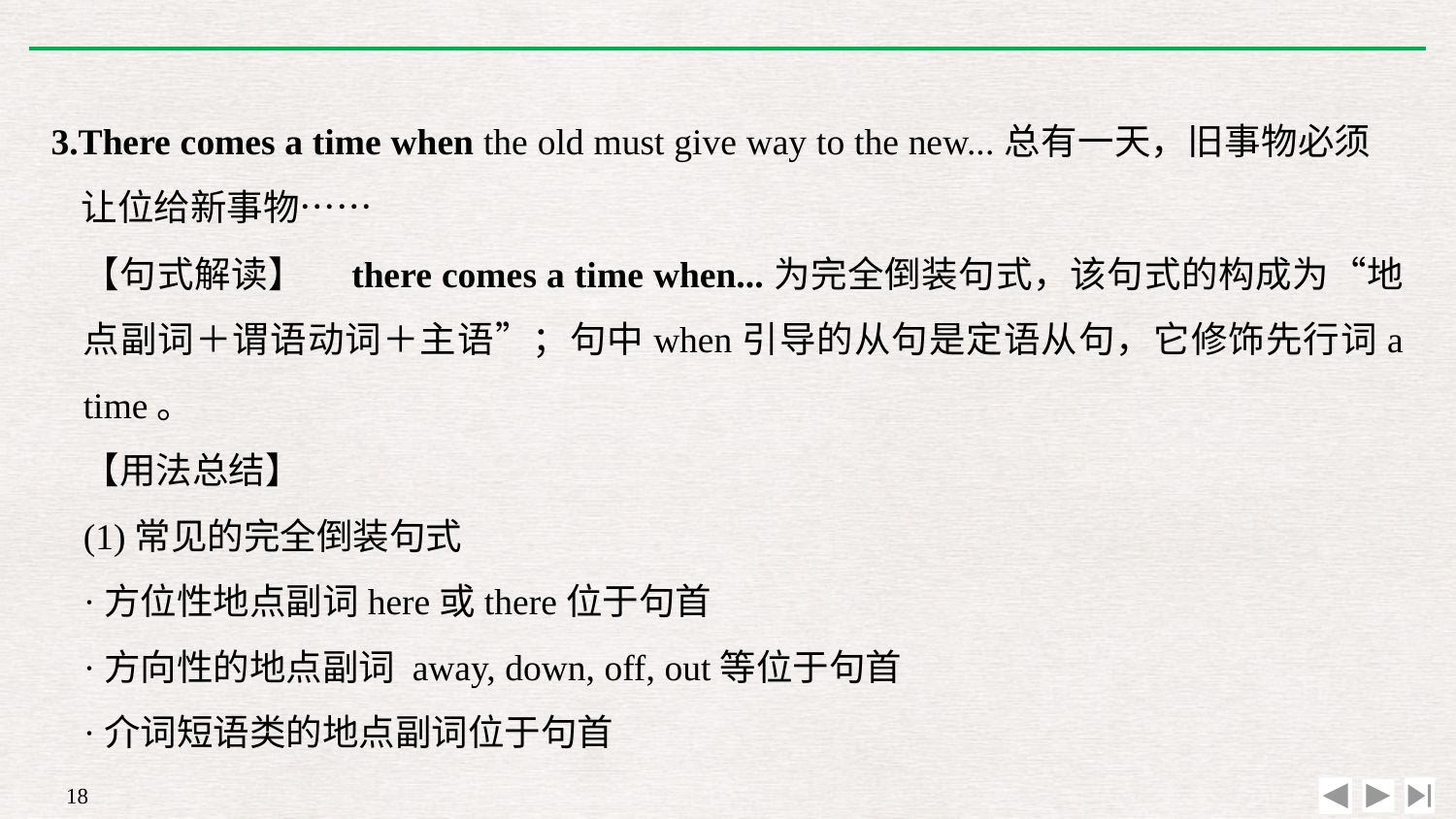

3.There comes a time when the old must give way to the new...总有一天，旧事物必须让位给新事物……
【句式解读】　there comes a time when...为完全倒装句式，该句式的构成为“地点副词＋谓语动词＋主语”；句中when引导的从句是定语从句，它修饰先行词a time。
【用法总结】
(1)常见的完全倒装句式
·方位性地点副词here或there位于句首
·方向性的地点副词 away, down, off, out等位于句首
·介词短语类的地点副词位于句首